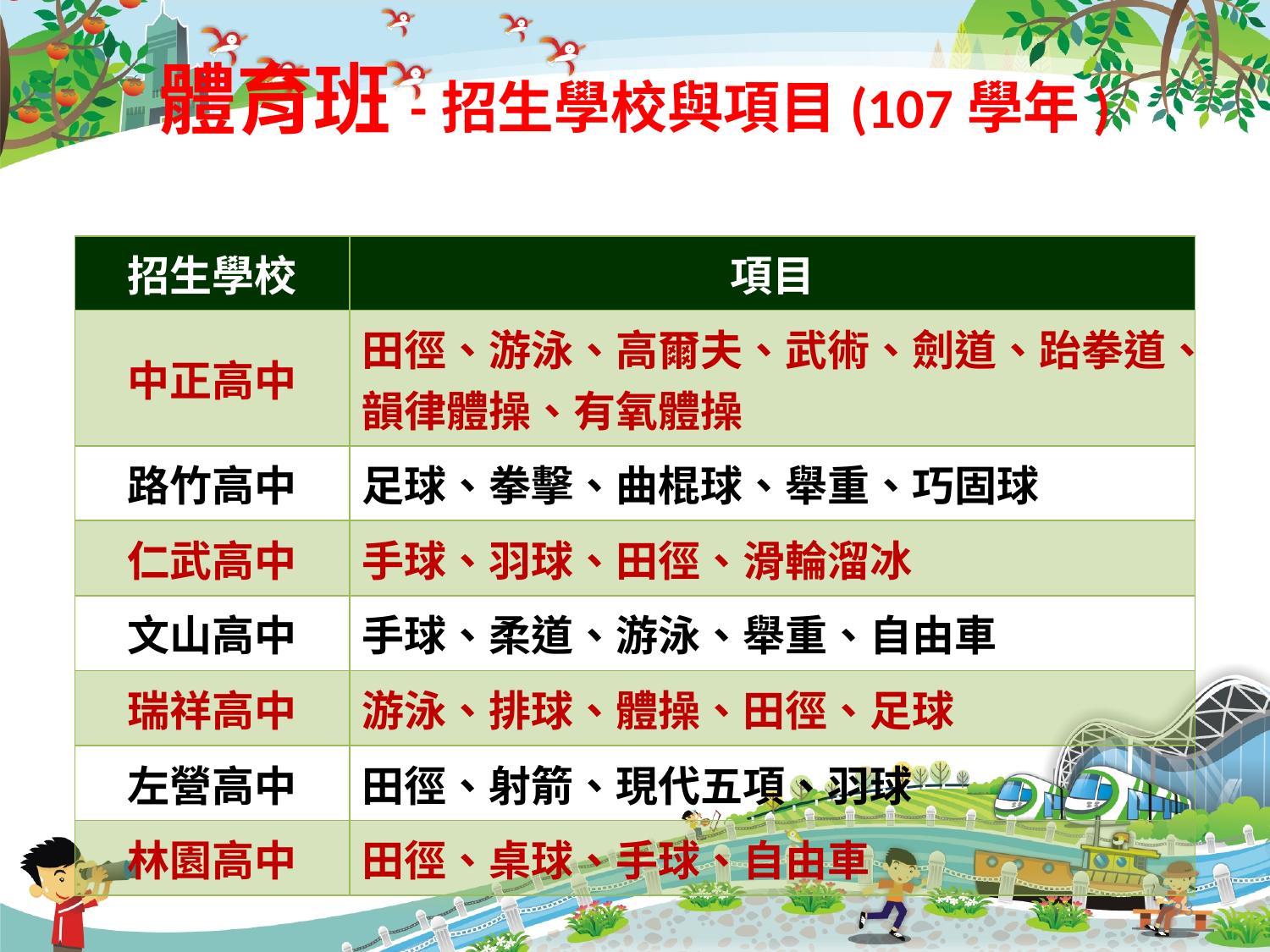

# 體育班-招生學校與項目(107學年)
| 招生學校 | 項目 |
| --- | --- |
| 中正高中 | 田徑、游泳、高爾夫、武術、劍道、跆拳道、韻律體操、有氧體操 |
| 路竹高中 | 足球、拳擊、曲棍球、舉重、巧固球 |
| 仁武高中 | 手球、羽球、田徑、滑輪溜冰 |
| 文山高中 | 手球、柔道、游泳、舉重、自由車 |
| 瑞祥高中 | 游泳、排球、體操、田徑、足球 |
| 左營高中 | 田徑、射箭、現代五項、羽球 |
| 林園高中 | 田徑、桌球、手球、自由車 |
93